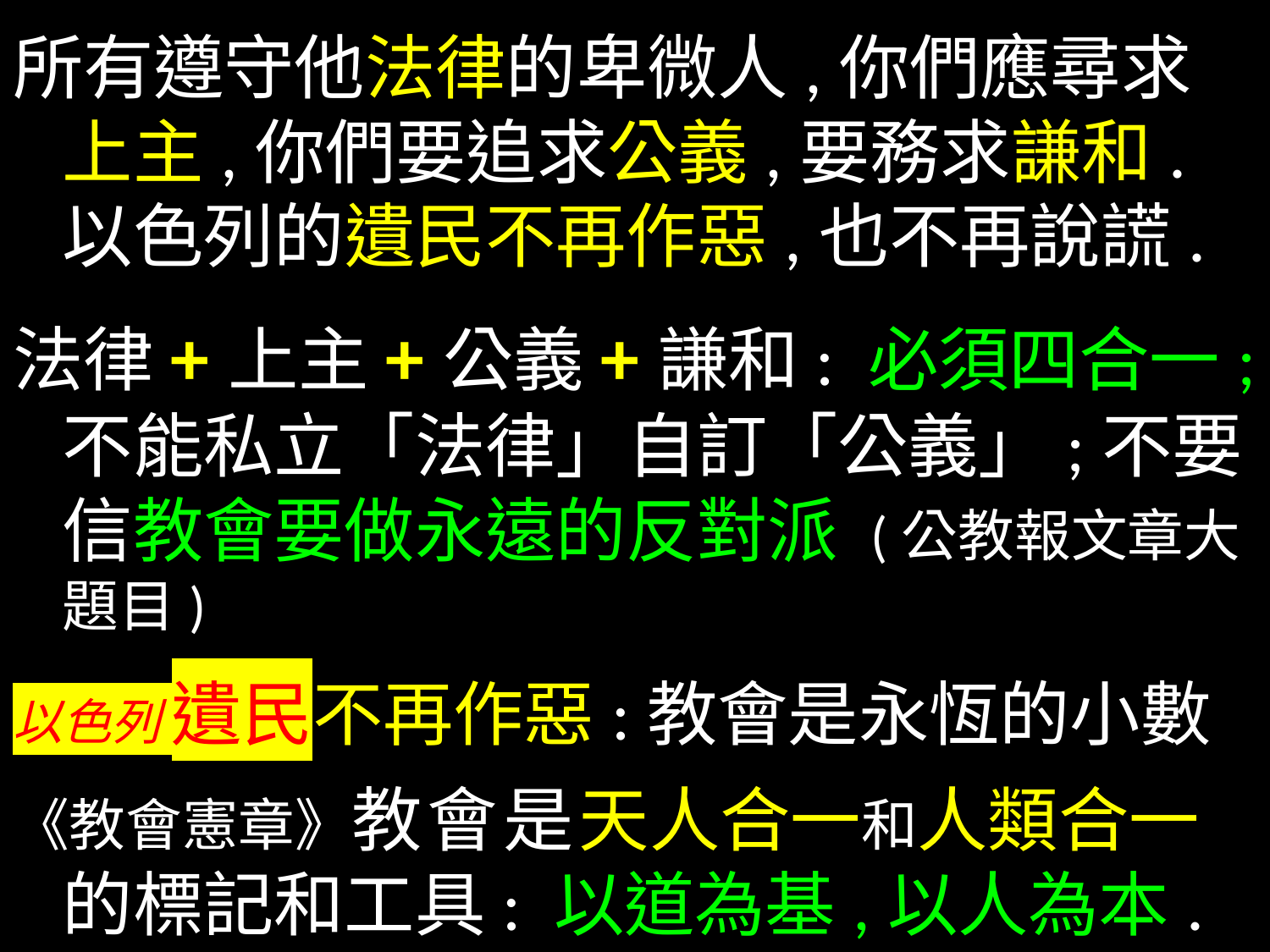

所有遵守他法律的卑微人,你們應尋求 上主,你們要追求公義,要務求謙和.以色列的遺民不再作惡,也不再說謊.
法律+上主+公義+謙和: 必須四合一;不能私立「法律」自訂「公義」;不要信教會要做永遠的反對派 (公教報文章大題目)
以色列 遺民不再作惡:教會是永恆的小數
《教會憲章》教會是天人合一和人類合一的標記和工具: 以道為基,以人為本.